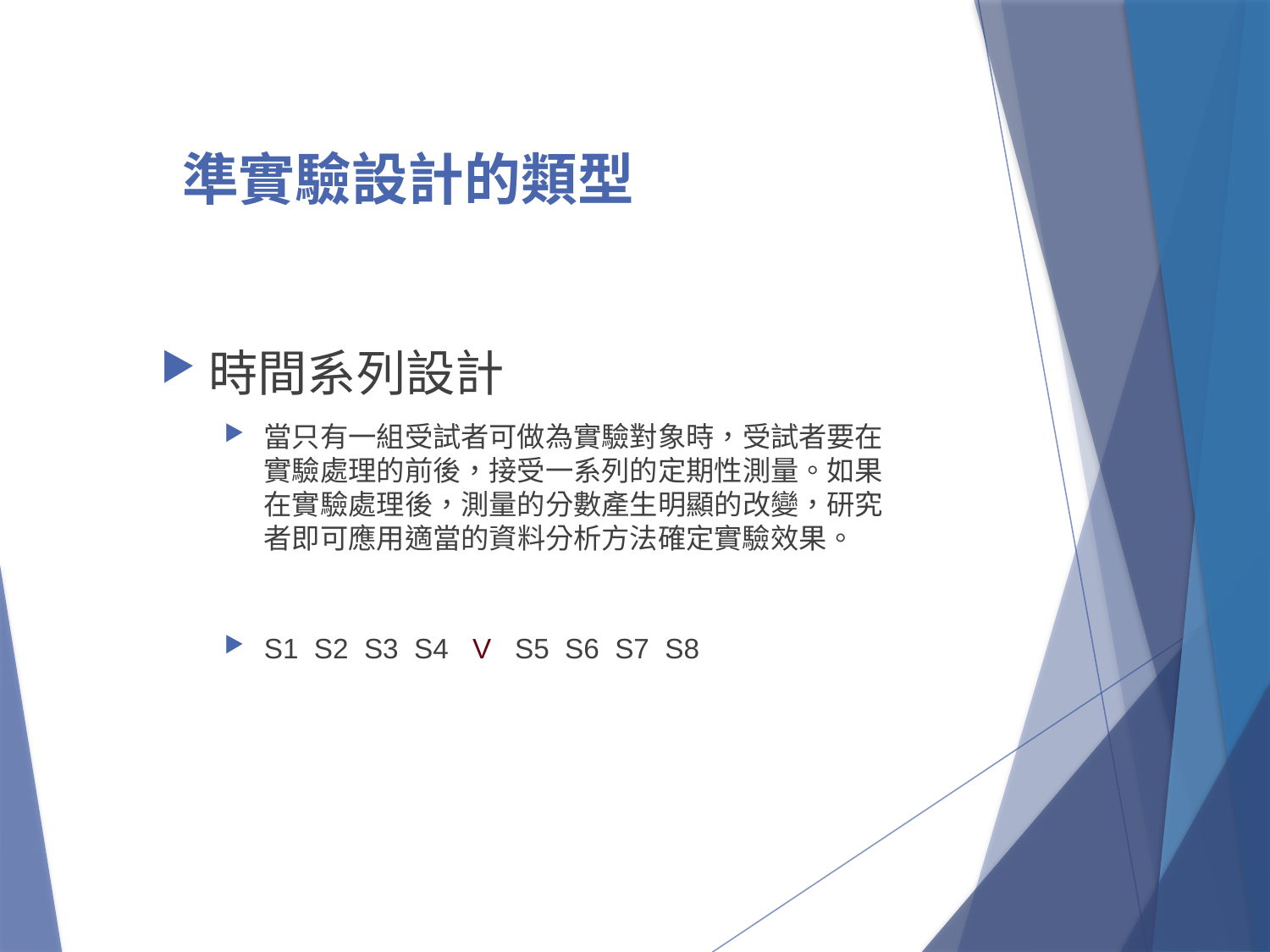

# 準實驗設計的類型
時間系列設計
當只有一組受試者可做為實驗對象時，受試者要在實驗處理的前後，接受一系列的定期性測量。如果在實驗處理後，測量的分數產生明顯的改變，研究者即可應用適當的資料分析方法確定實驗效果。

S1  S2  S3  S4   V   S5  S6  S7  S8